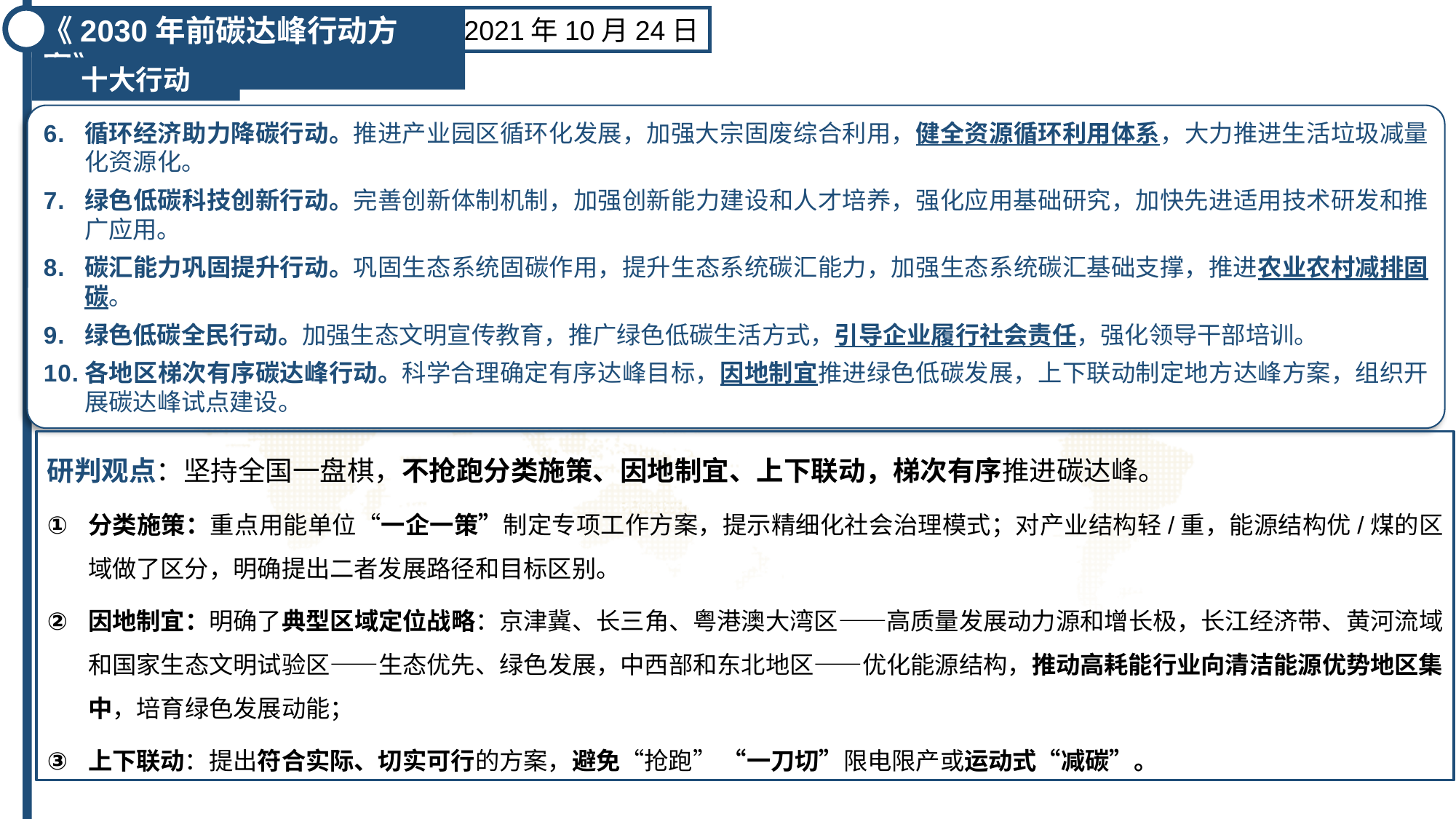

《2030年前碳达峰行动方案》

2021年10月24日
十大行动
循环经济助力降碳行动。推进产业园区循环化发展，加强大宗固废综合利用，健全资源循环利用体系，大力推进生活垃圾减量化资源化。
绿色低碳科技创新行动。完善创新体制机制，加强创新能力建设和人才培养，强化应用基础研究，加快先进适用技术研发和推广应用。
碳汇能力巩固提升行动。巩固生态系统固碳作用，提升生态系统碳汇能力，加强生态系统碳汇基础支撑，推进农业农村减排固碳。
绿色低碳全民行动。加强生态文明宣传教育，推广绿色低碳生活方式，引导企业履行社会责任，强化领导干部培训。
各地区梯次有序碳达峰行动。科学合理确定有序达峰目标，因地制宜推进绿色低碳发展，上下联动制定地方达峰方案，组织开展碳达峰试点建设。
研判观点：坚持全国一盘棋，不抢跑分类施策、因地制宜、上下联动，梯次有序推进碳达峰。
分类施策：重点用能单位“一企一策”制定专项工作方案，提示精细化社会治理模式；对产业结构轻/重，能源结构优/煤的区域做了区分，明确提出二者发展路径和目标区别。
因地制宜：明确了典型区域定位战略：京津冀、长三角、粤港澳大湾区——高质量发展动力源和增长极，长江经济带、黄河流域和国家生态文明试验区——生态优先、绿色发展，中西部和东北地区——优化能源结构，推动高耗能行业向清洁能源优势地区集中，培育绿色发展动能；
上下联动：提出符合实际、切实可行的方案，避免“抢跑” “一刀切”限电限产或运动式“减碳”。